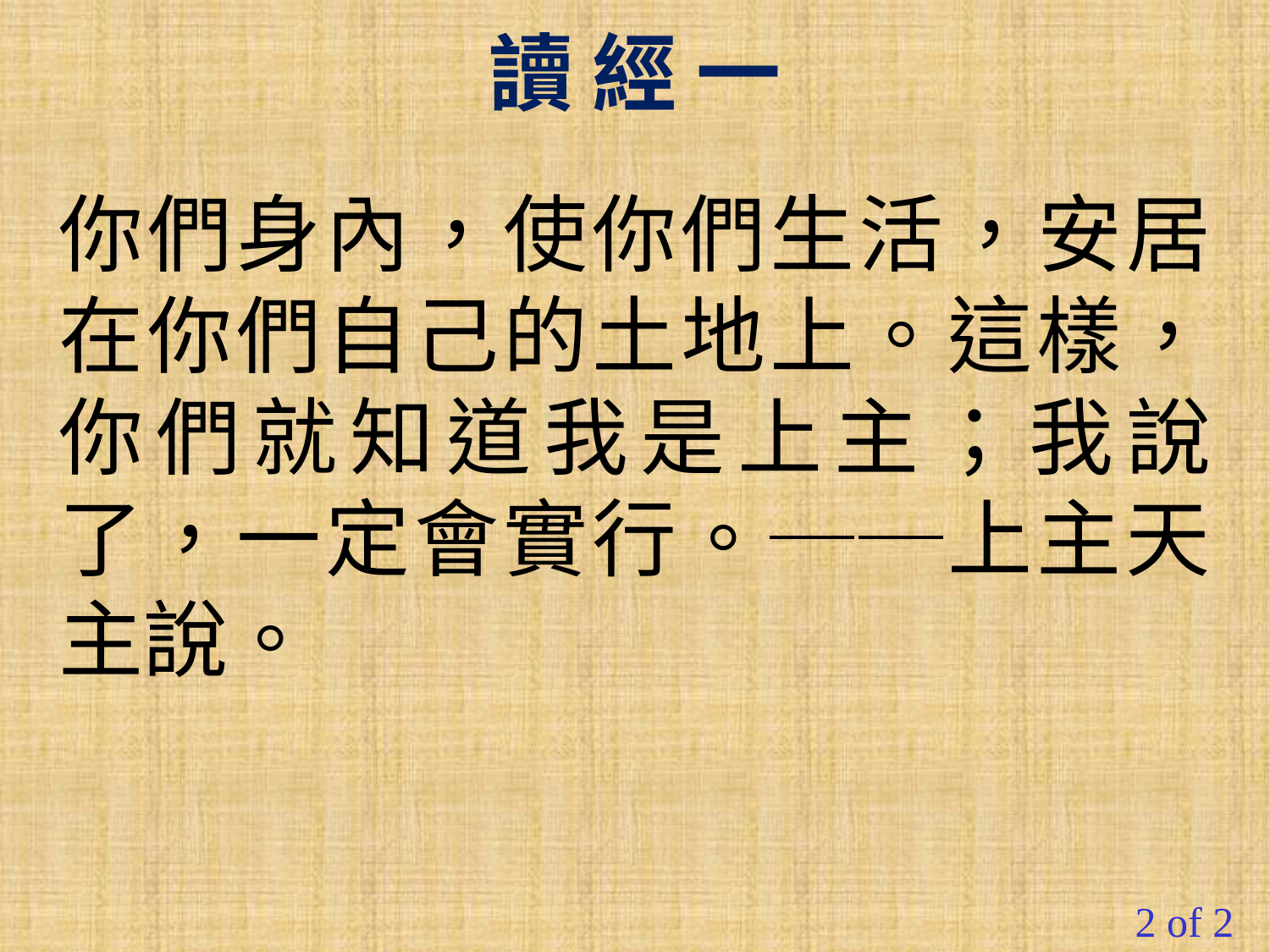

讀 經 一

你們身內，使你們生活，安居在你們自己的土地上。這樣，你們就知道我是上主；我說了，一定會實行。──上主天主說。
#
2 of 2